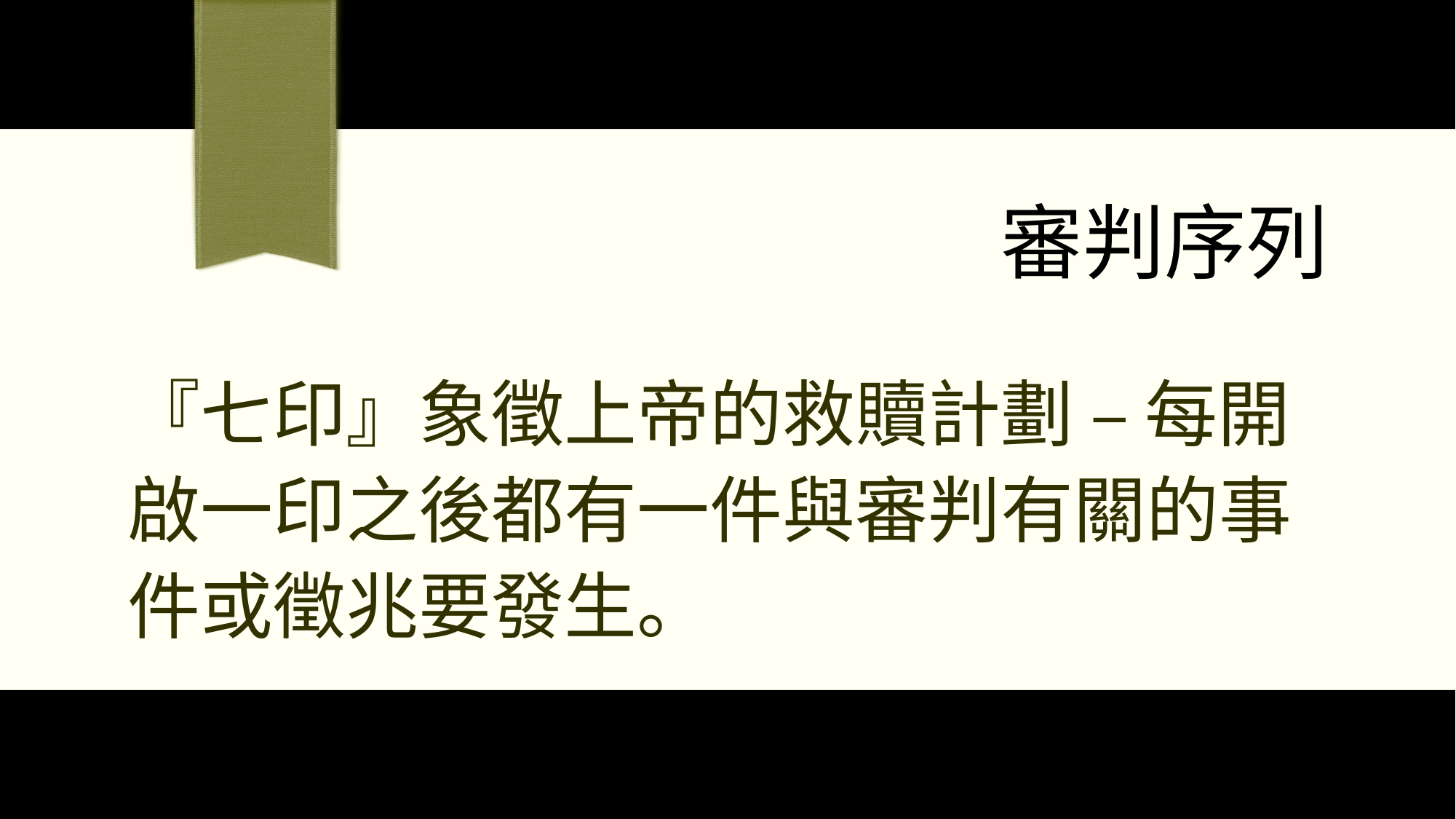

# 審判序列
『七印』象徵上帝的救贖計劃 – 每開啟一印之後都有一件與審判有關的事件或徵兆要發生。